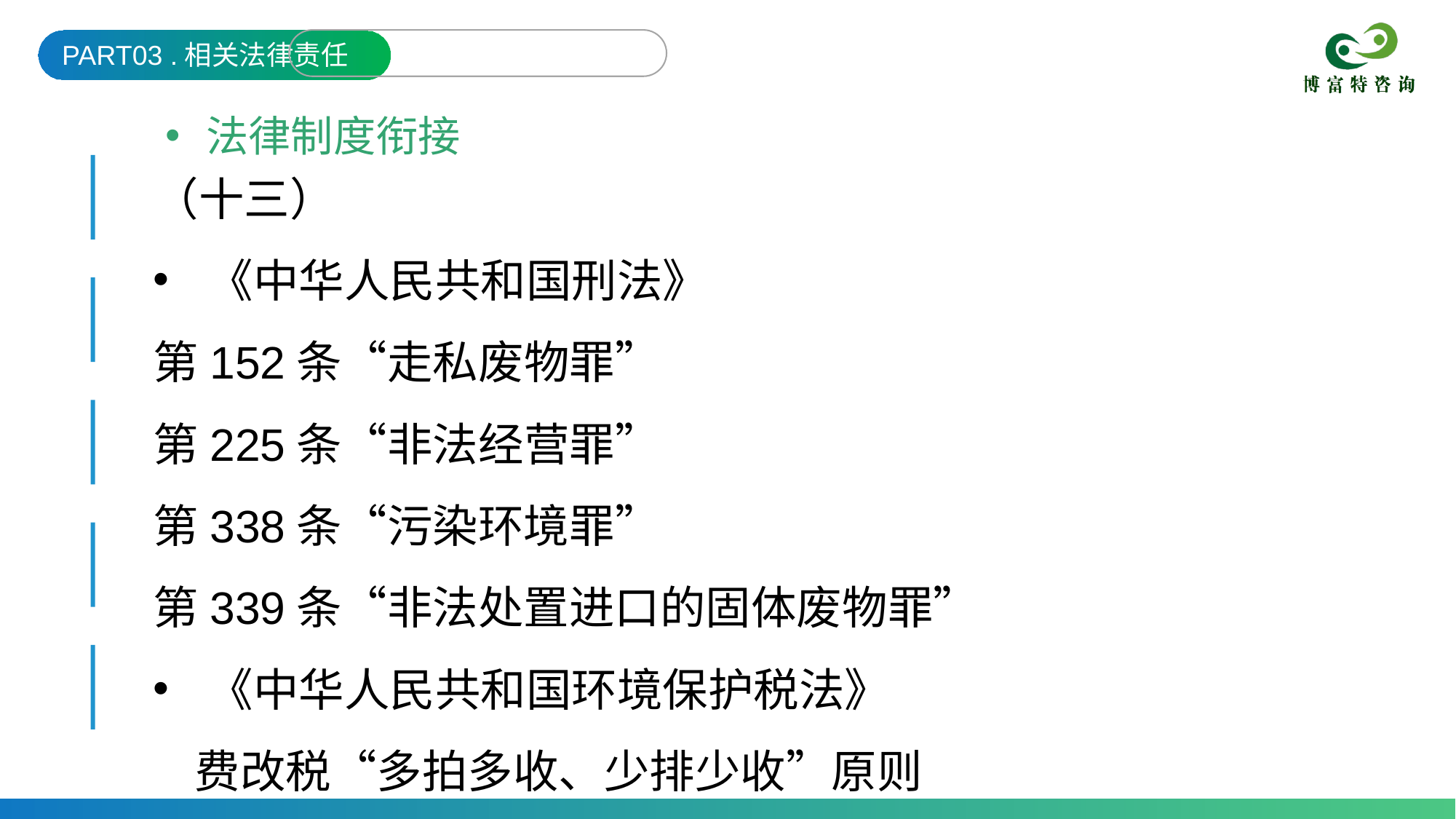

PART03 .相关法律责任
法律制度衔接
（十三）
《中华人民共和国刑法》
第152条“走私废物罪”
第225条“非法经营罪”
第338条“污染环境罪”
第339条“非法处置进口的固体废物罪”
《中华人民共和国环境保护税法》
   费改税“多拍多收、少排少收”原则